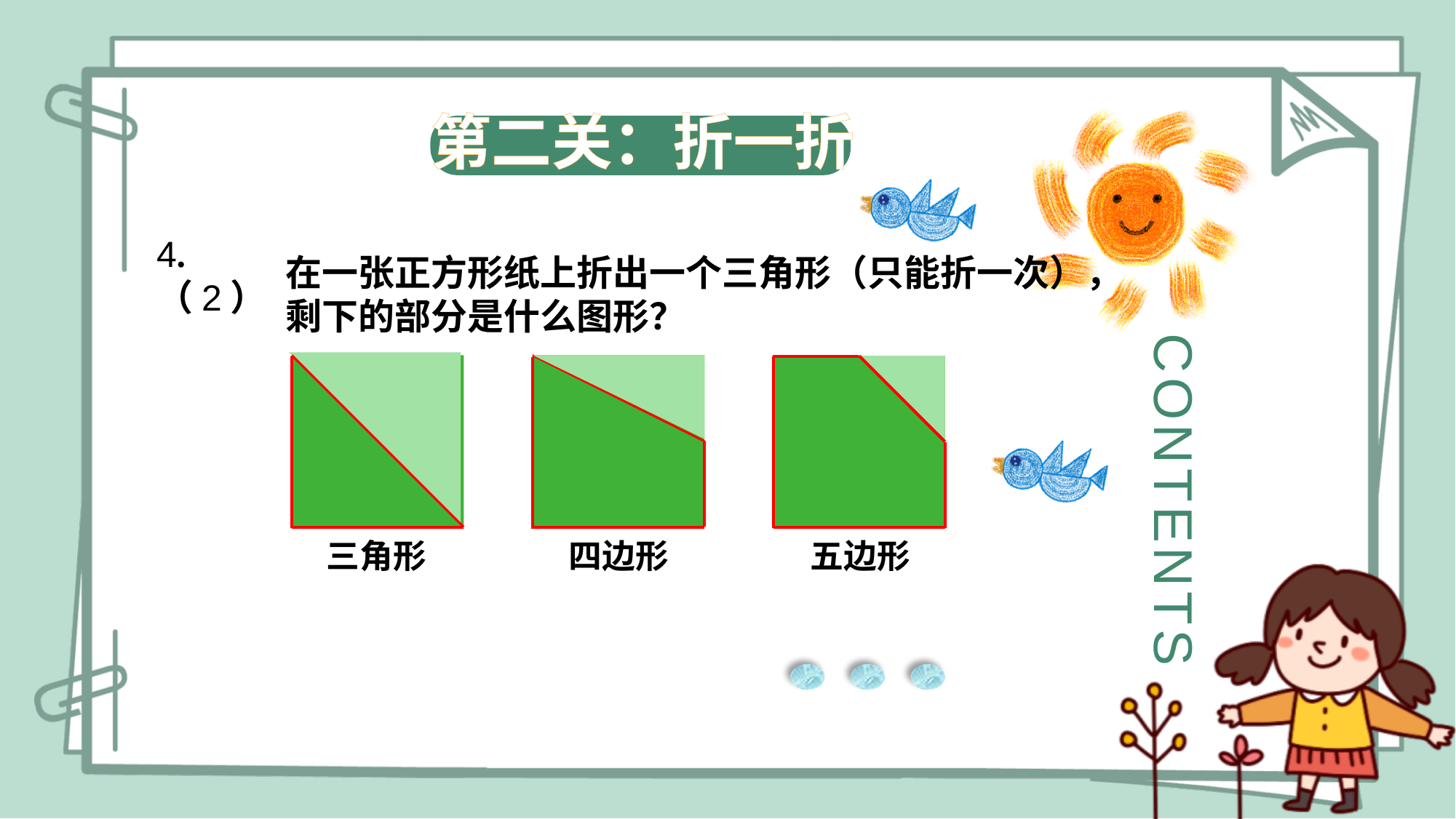

第二关：折一折

在一张正方形纸上折出一个三角形（只能折一次），剩下的部分是什么图形？
4. （2）

CONTENTS
三角形
四边形
五边形